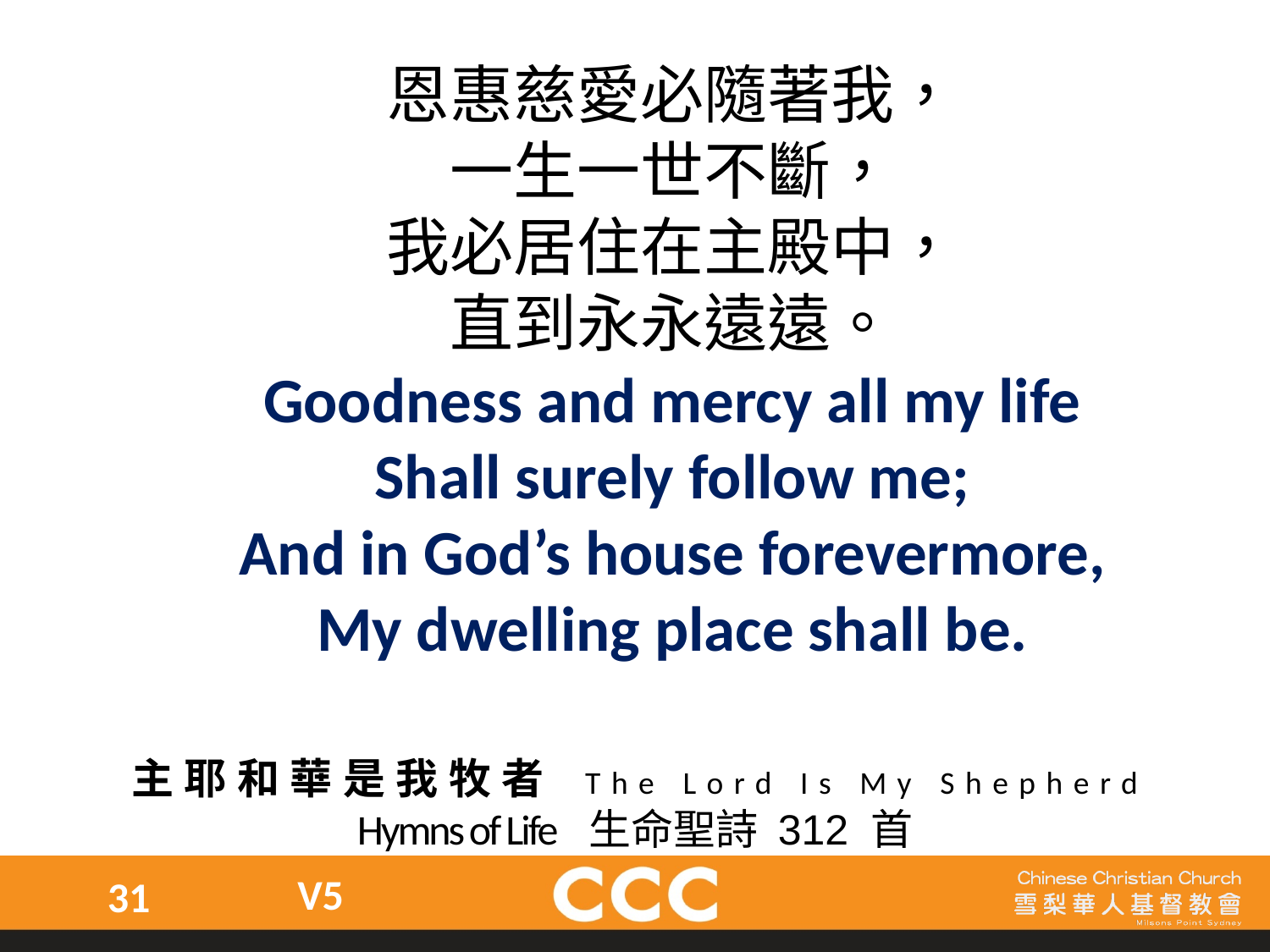

恩惠慈愛必隨著我，
一生一世不斷，
我必居住在主殿中，
直到永永遠遠。
Goodness and mercy all my life
Shall surely follow me;
And in God’s house forevermore,
My dwelling place shall be.
主耶和華是我牧者 The Lord Is My Shepherd
Hymns of Life   生命聖詩 312 首
V5
31